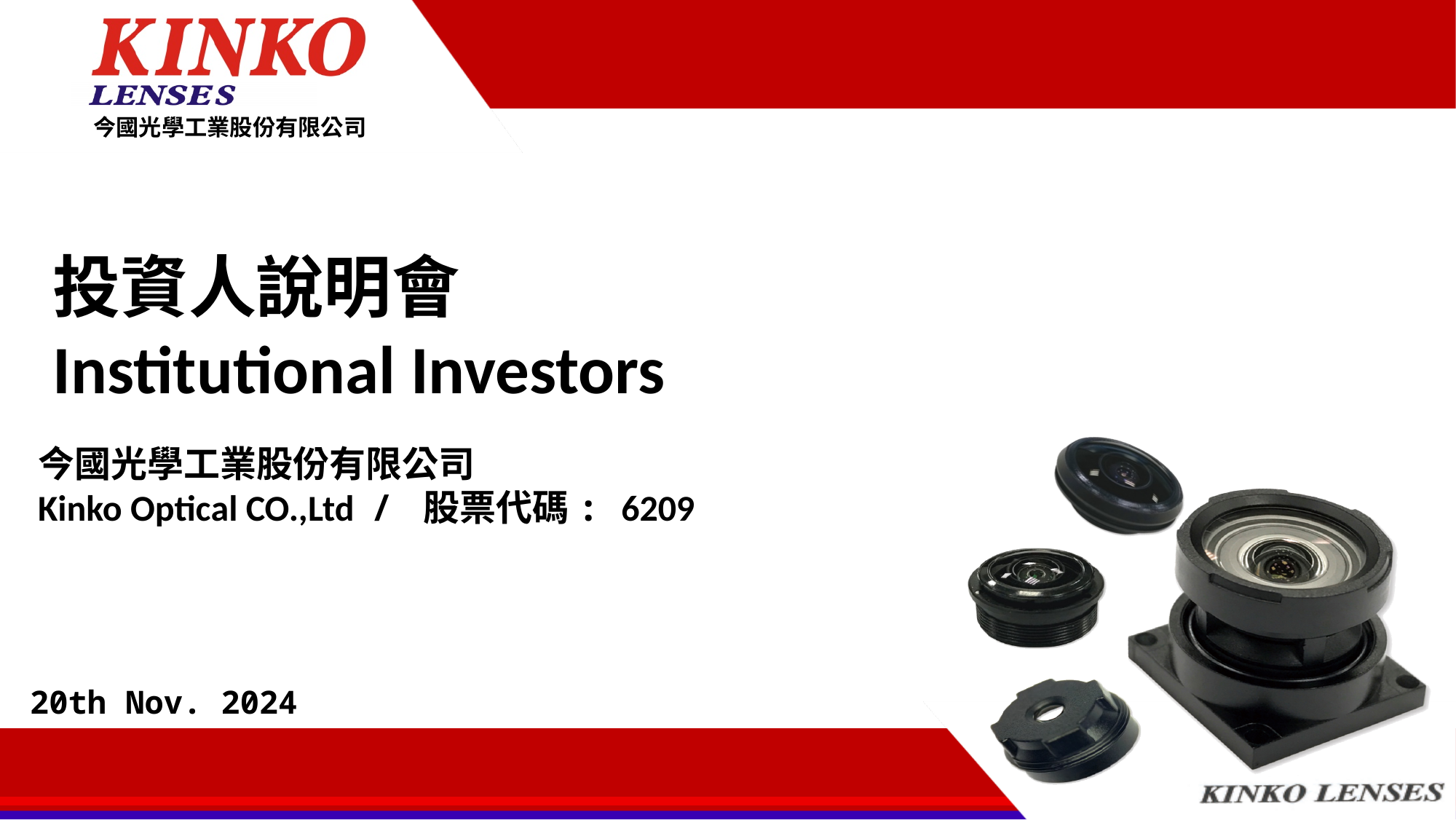

# 投資人說明會 Institutional Investors
今國光學工業股份有限公司
Kinko Optical CO.,Ltd  / 股票代碼: 6209
20th Nov. 2024